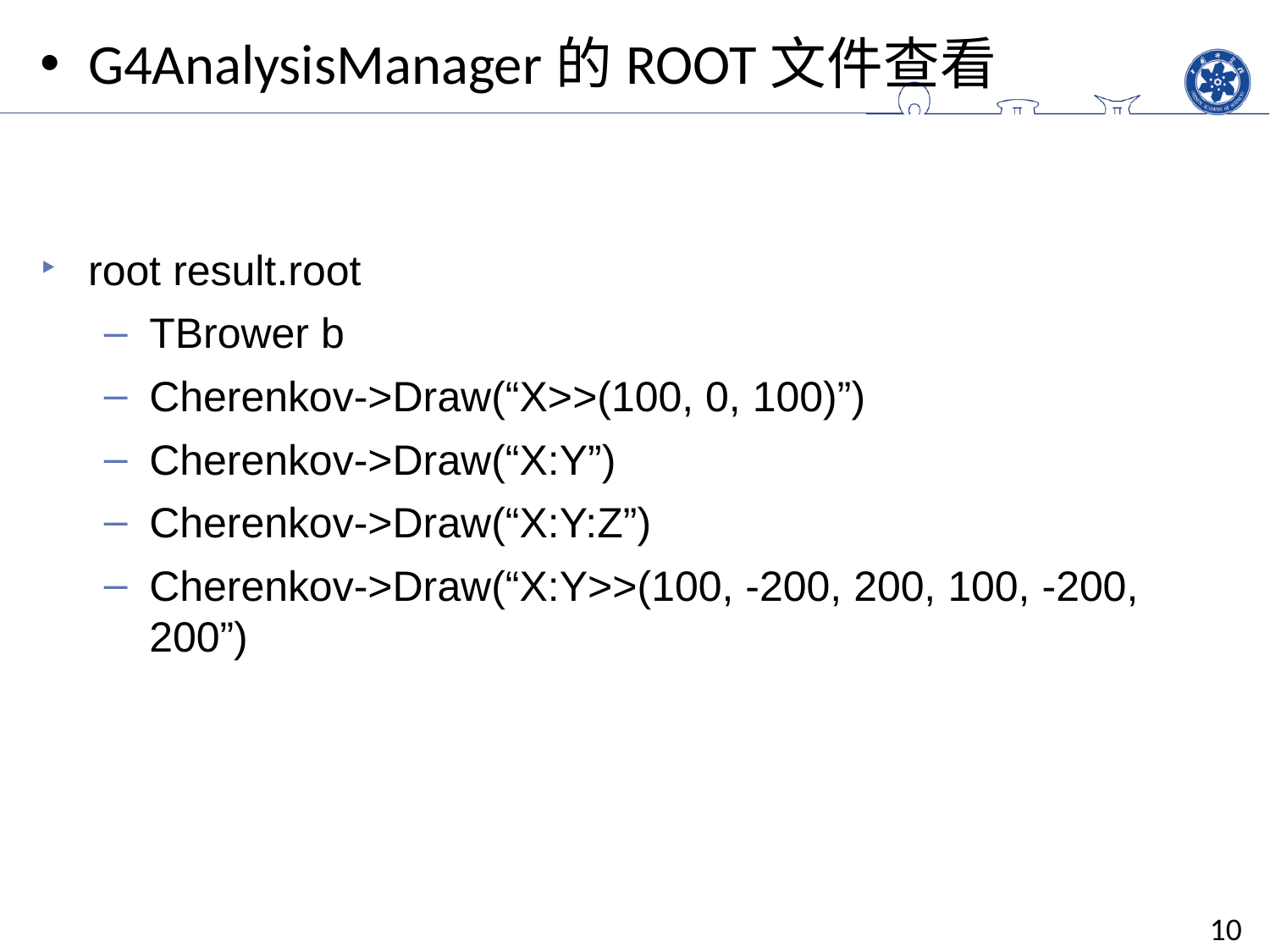

G4AnalysisManager的ROOT文件查看
root result.root
TBrower b
Cherenkov->Draw(“X>>(100, 0, 100)”)
Cherenkov->Draw(“X:Y”)
Cherenkov->Draw(“X:Y:Z”)
Cherenkov->Draw(“X:Y>>(100, -200, 200, 100, -200, 200”)

10